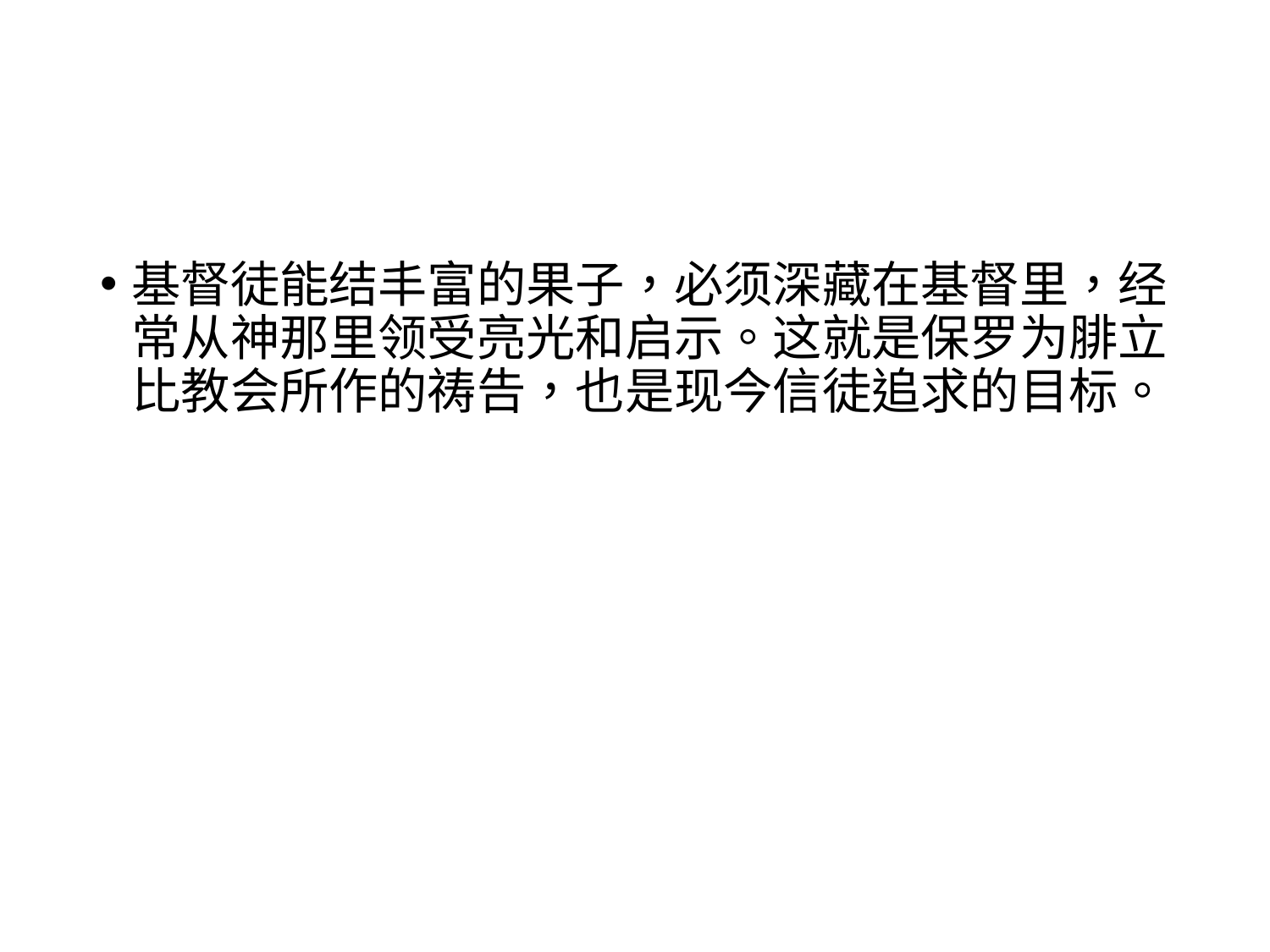

#
基督徒能结丰富的果子，必须深藏在基督里，经常从神那里领受亮光和启示。这就是保罗为腓立比教会所作的祷告，也是现今信徒追求的目标。